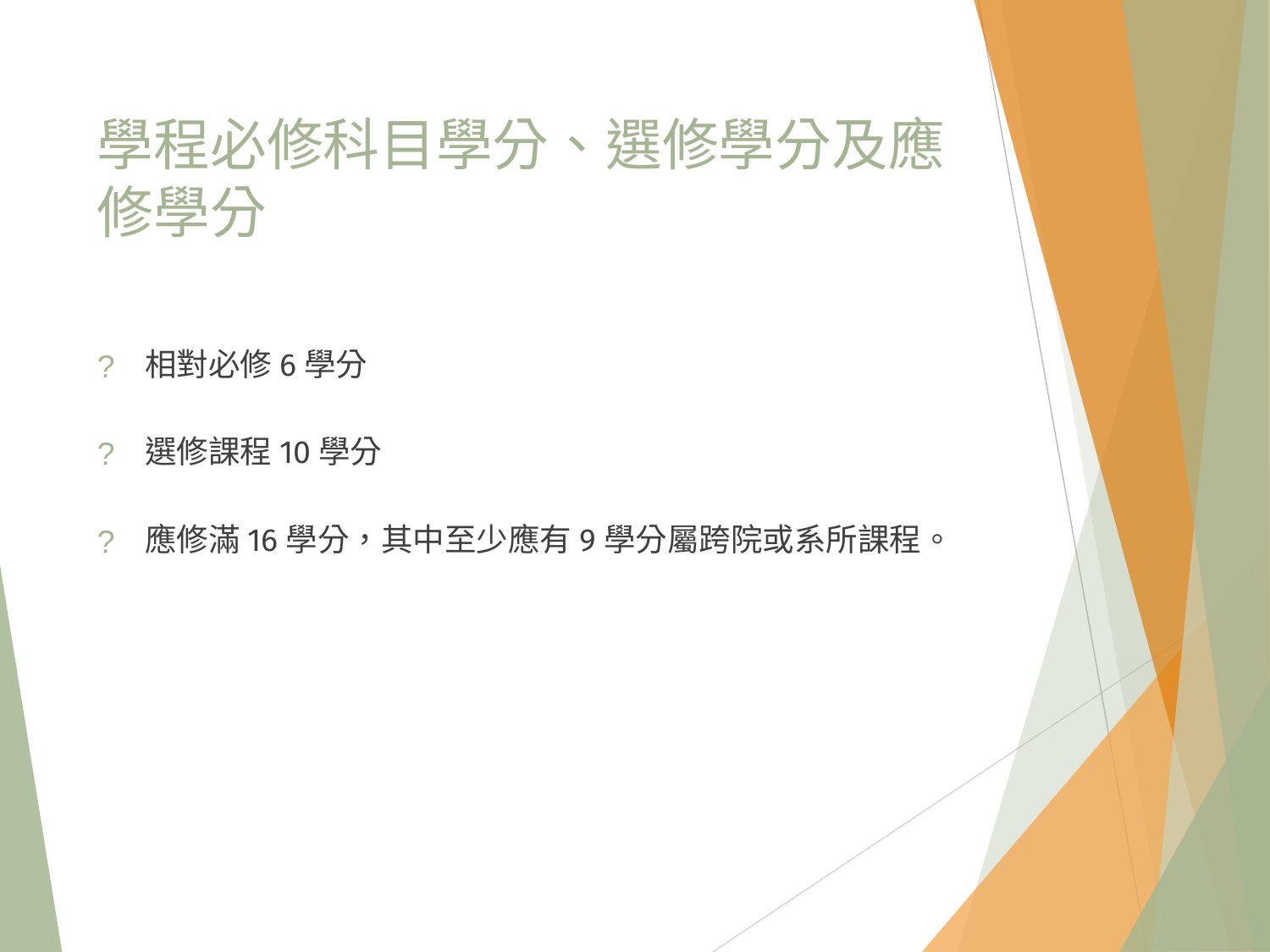

# 學程必修科目學分、選修學分及應修學分
相對必修6學分
選修課程10學分
應修滿16學分，其中至少應有9學分屬跨院或系所課程。